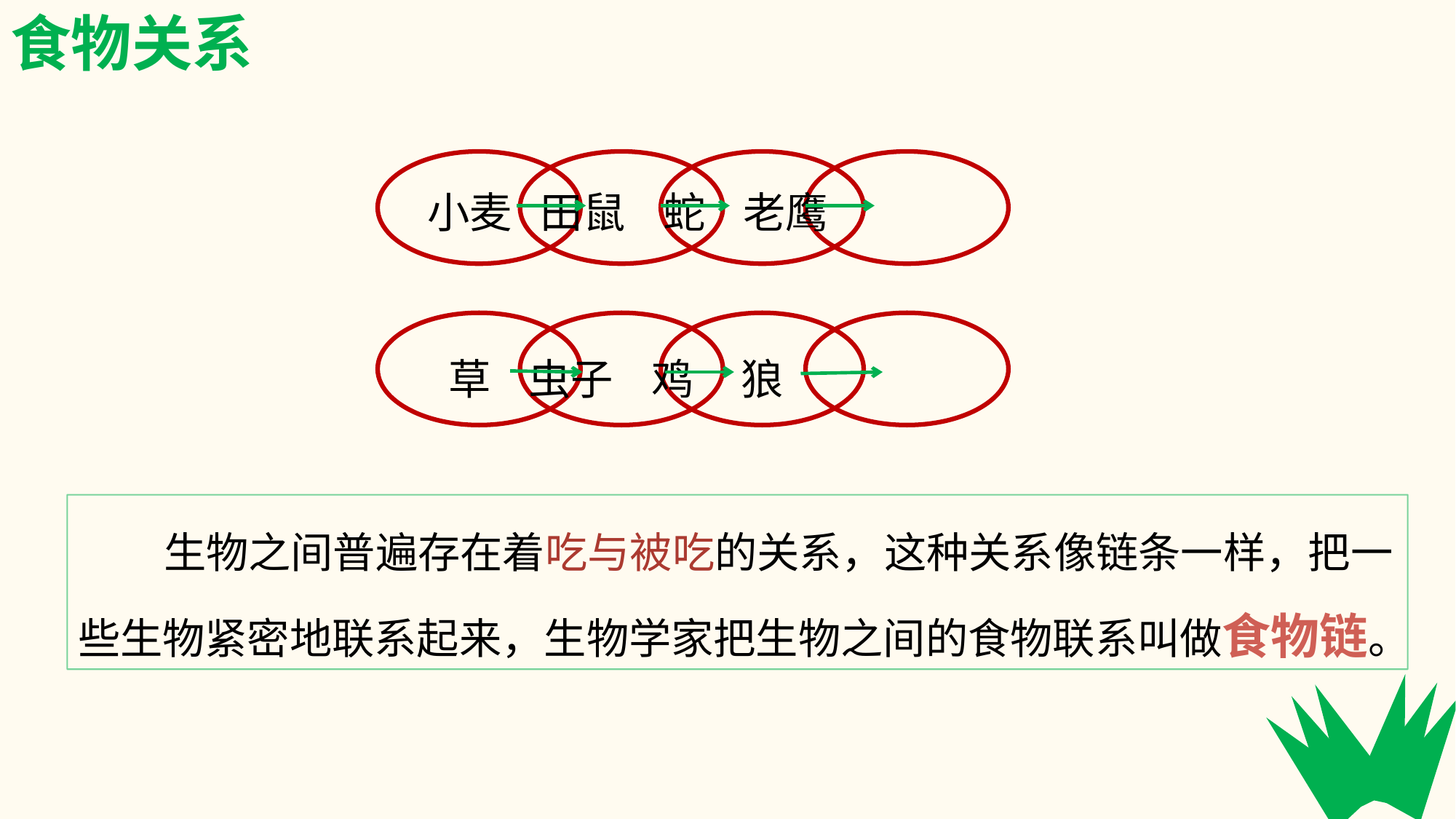

食物关系

小麦   田鼠    蛇    老鹰

 草    虫子    鸡     狼
        生物之间普遍存在着吃与被吃的关系，这种关系像链条一样，把一些生物紧密地联系起来，生物学家把生物之间的食物联系叫做食物链。